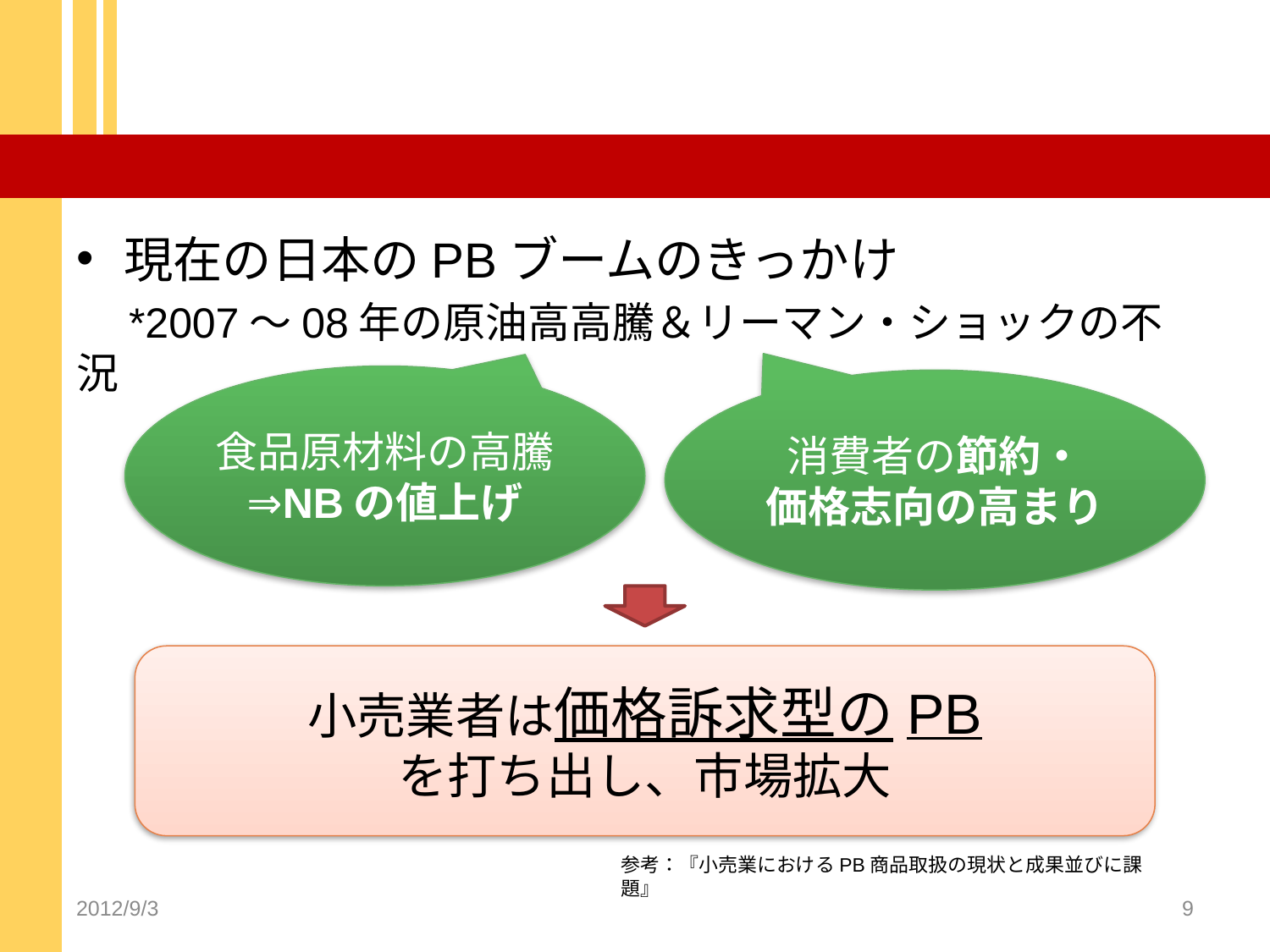

#

現在の日本のPBブームのきっかけ
　*2007～08年の原油高高騰＆リーマン・ショックの不況
食品原材料の高騰
⇒NBの値上げ
消費者の節約・
価格志向の高まり

小売業者は価格訴求型のPB
を打ち出し、市場拡大
参考：『小売業におけるPB商品取扱の現状と成果並びに課題』
2012/9/3
9